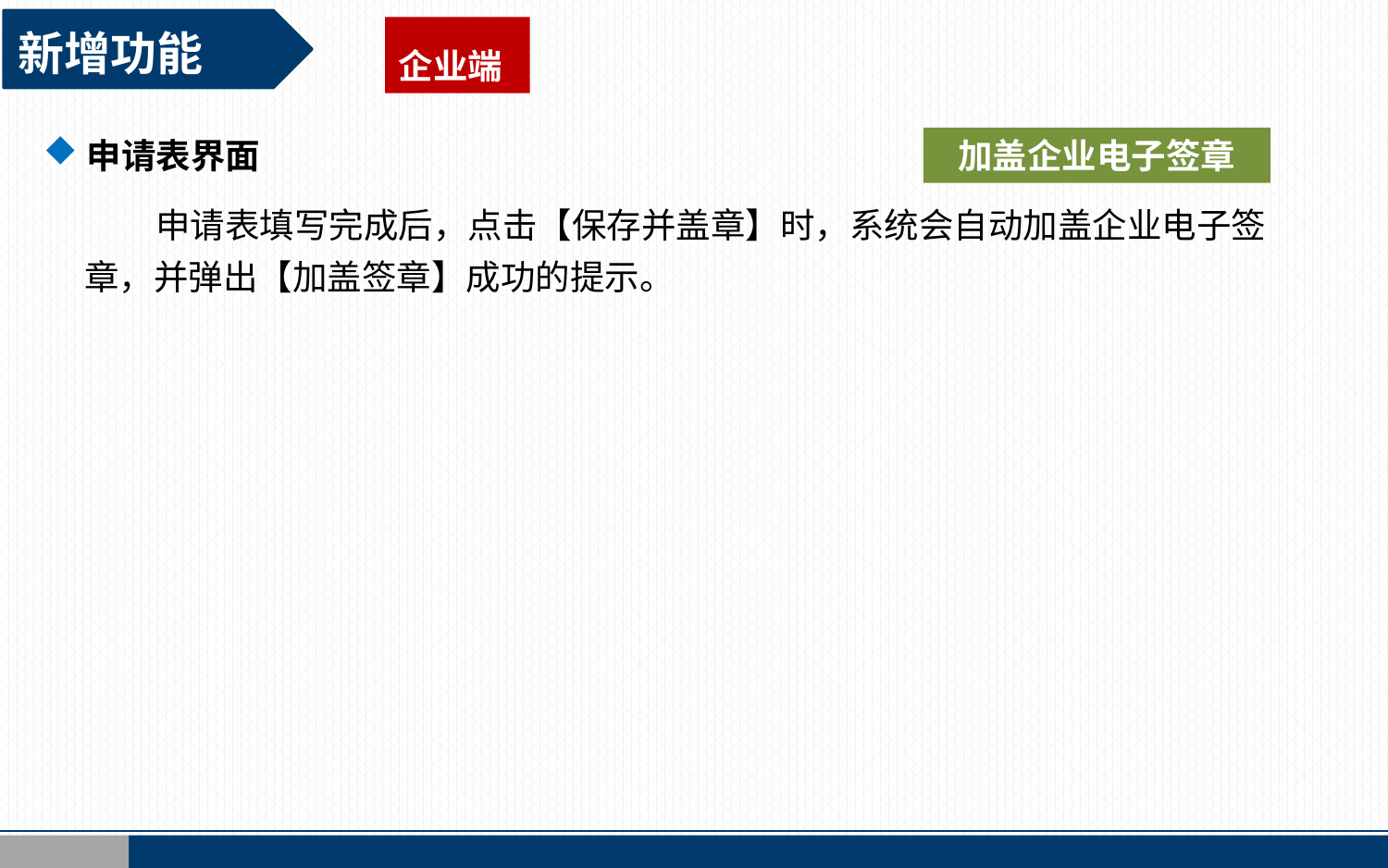

新增功能
企业端
加盖企业电子签章
申请表界面
        申请表填写完成后，点击【保存并盖章】时，系统会自动加盖企业电子签章，并弹出【加盖签章】成功的提示。